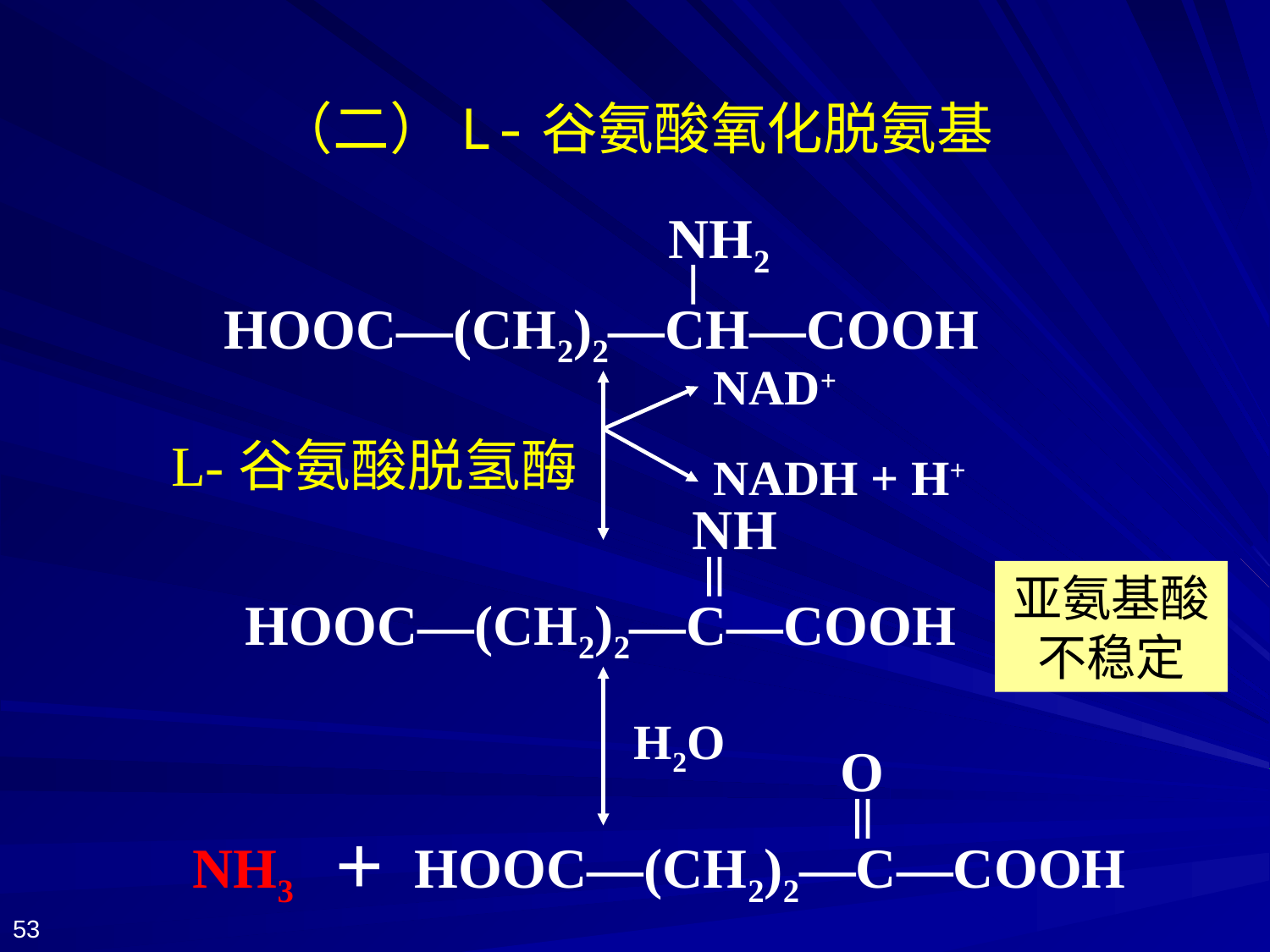

# （二）L-谷氨酸氧化脱氨基
NH2

HOOC—(CH2)2—CH—COOH
NAD+

NADH + H+
L-谷氨酸脱氢酶
NH

HOOC—(CH2)2—C—COOH
亚氨基酸不稳定

H2O
O

NH3   ＋ HOOC—(CH2)2—C—COOH
53